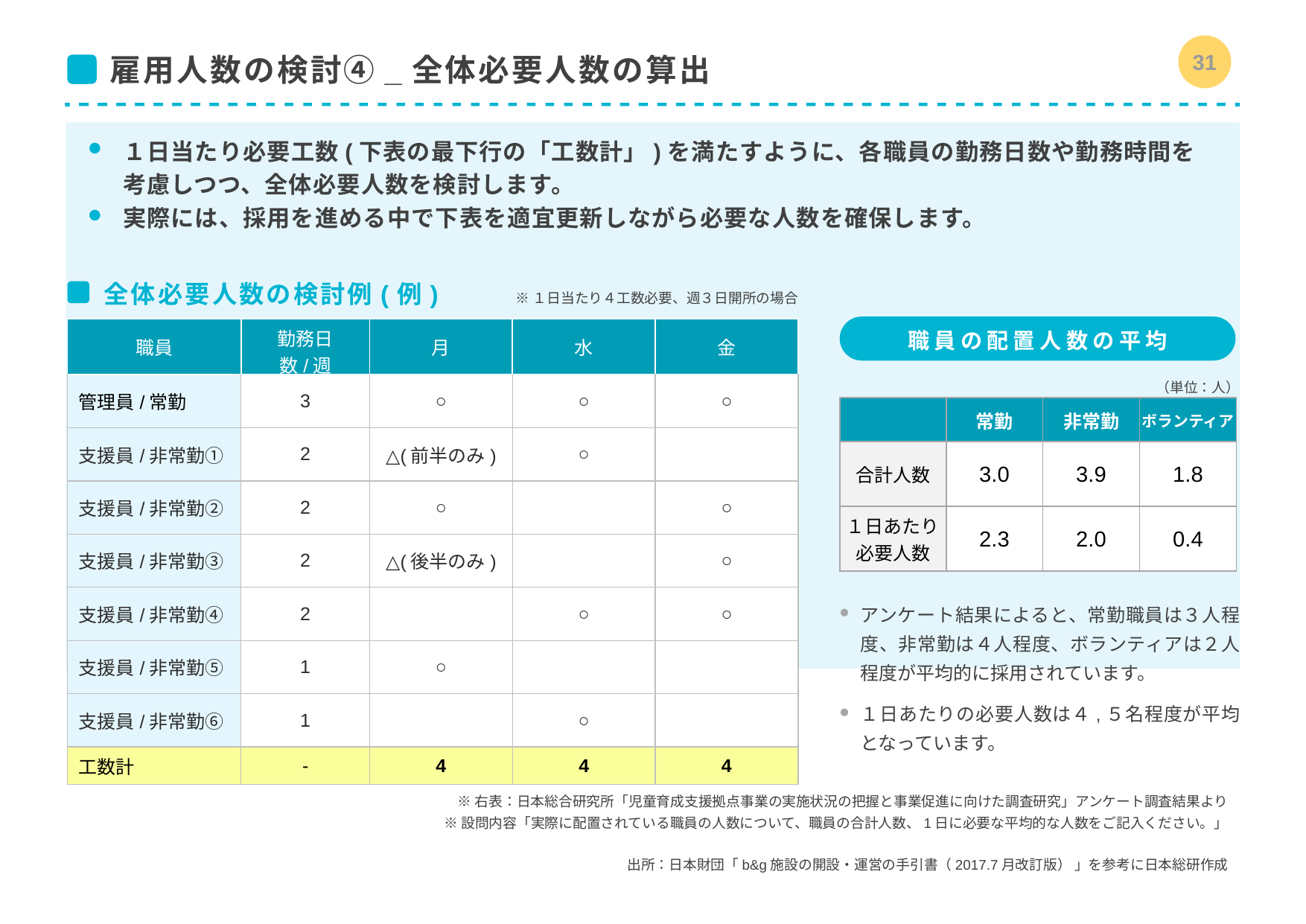

31
# 雇用人数の検討④_全体必要人数の算出
１日当たり必要工数(下表の最下行の「工数計」)を満たすように、各職員の勤務日数や勤務時間を考慮しつつ、全体必要人数を検討します。
実際には、採用を進める中で下表を適宜更新しながら必要な人数を確保します。
全体必要人数の検討例(例)

※１日当たり４工数必要、週３日開所の場合
職員の配置人数の平均
| 職員 | 勤務日数/週 | 月 | 水 | 金 |
| --- | --- | --- | --- | --- |
| 管理員/常勤 | 3 | ○ | ○ | ○ |
| 支援員/非常勤① | 2 | △(前半のみ) | ○ |  |
| 支援員/非常勤② | 2 | ○ |  | ○ |
| 支援員/非常勤③ | 2 | △(後半のみ) |  | ○ |
| 支援員/非常勤④ | 2 |  | ○ | ○ |
| 支援員/非常勤⑤ | 1 | ○ |  |  |
| 支援員/非常勤⑥ | 1 |  | ○ |  |
| 工数計 | - | 4 | 4 | 4 |
（単位：人）
|  | 常勤 | 非常勤 | ボランティア |
| --- | --- | --- | --- |
| 合計人数 | 3.0 | 3.9 | 1.8 |
| １日あたり 必要人数 | 2.3 | 2.0 | 0.4 |
アンケート結果によると、常勤職員は３人程度、非常勤は４人程度、ボランティアは２人程度が平均的に採用されています。
１日あたりの必要人数は４,５名程度が平均となっています。
※右表：日本総合研究所「児童育成支援拠点事業の実施状況の把握と事業促進に向けた調査研究」アンケート調査結果より
※設問内容「実際に配置されている職員の人数について、職員の合計人数、1日に必要な平均的な人数をご記入ください。」
出所：日本財団「b&g施設の開設・運営の手引書（2017.7月改訂版） 」を参考に日本総研作成